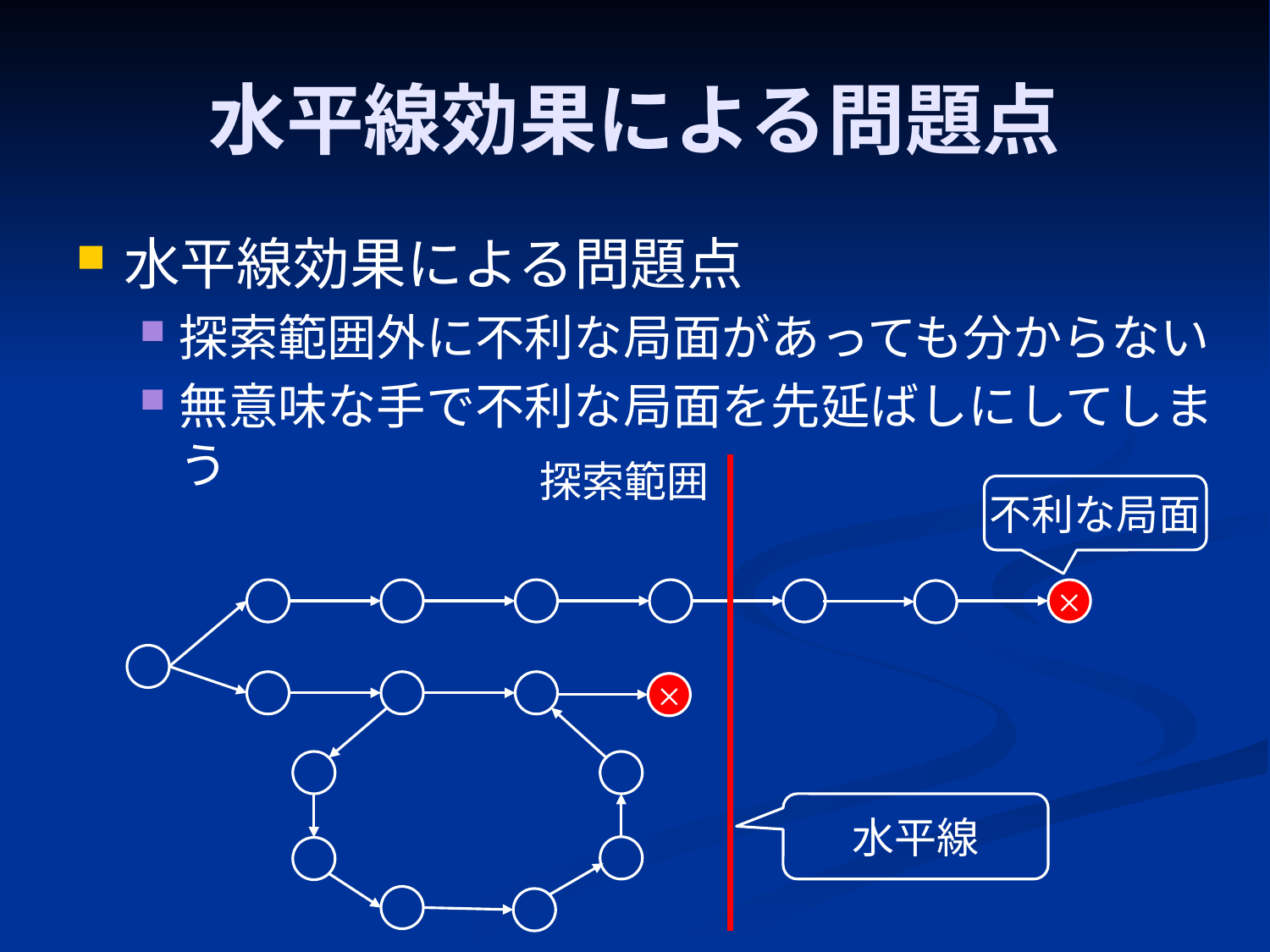

# 水平線効果による問題点
水平線効果による問題点
探索範囲外に不利な局面があっても分からない
無意味な手で不利な局面を先延ばしにしてしまう
探索範囲
不利な局面

×

×

水平線